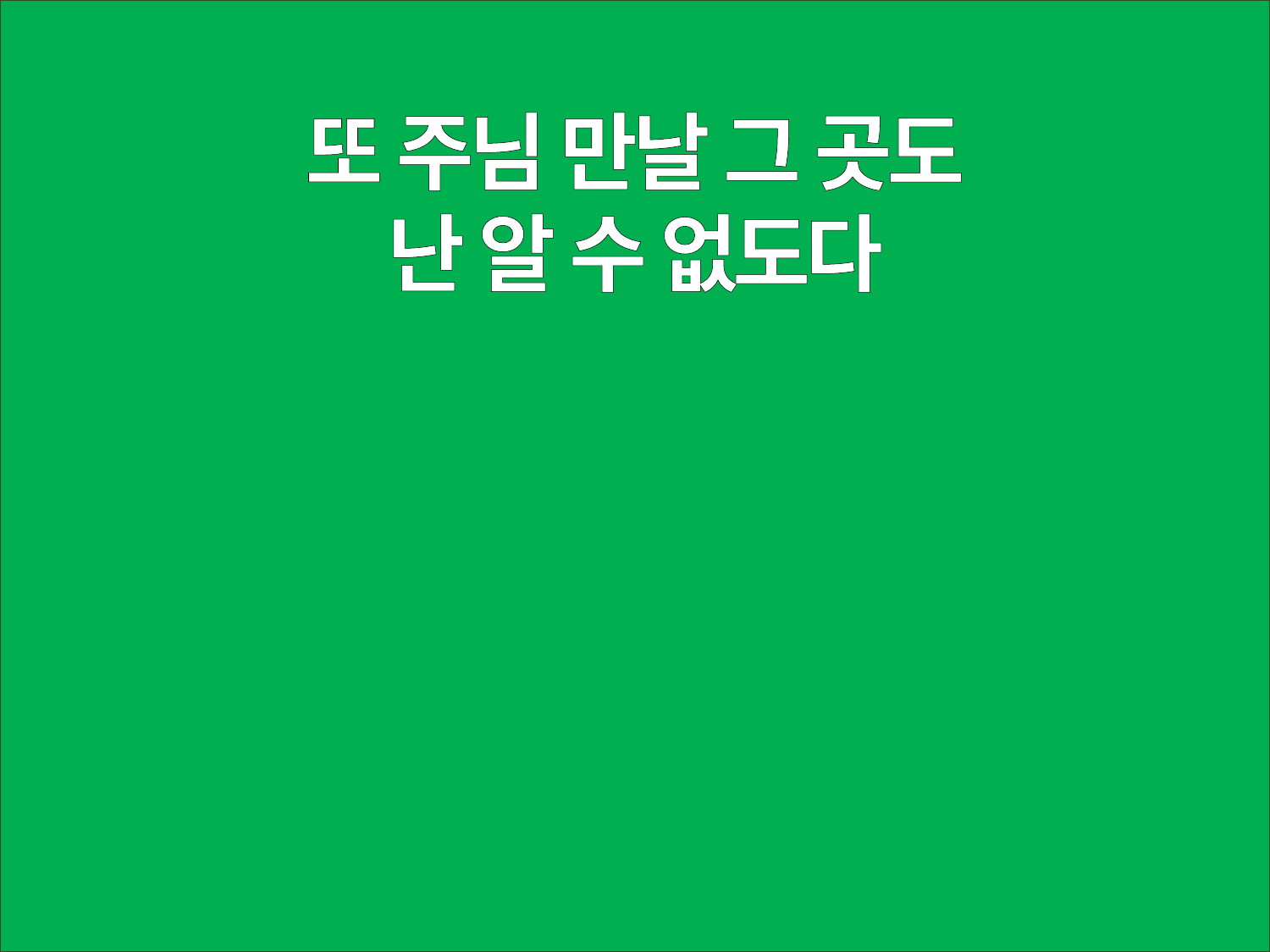

또 주님 만날 그 곳도
난 알 수 없도다